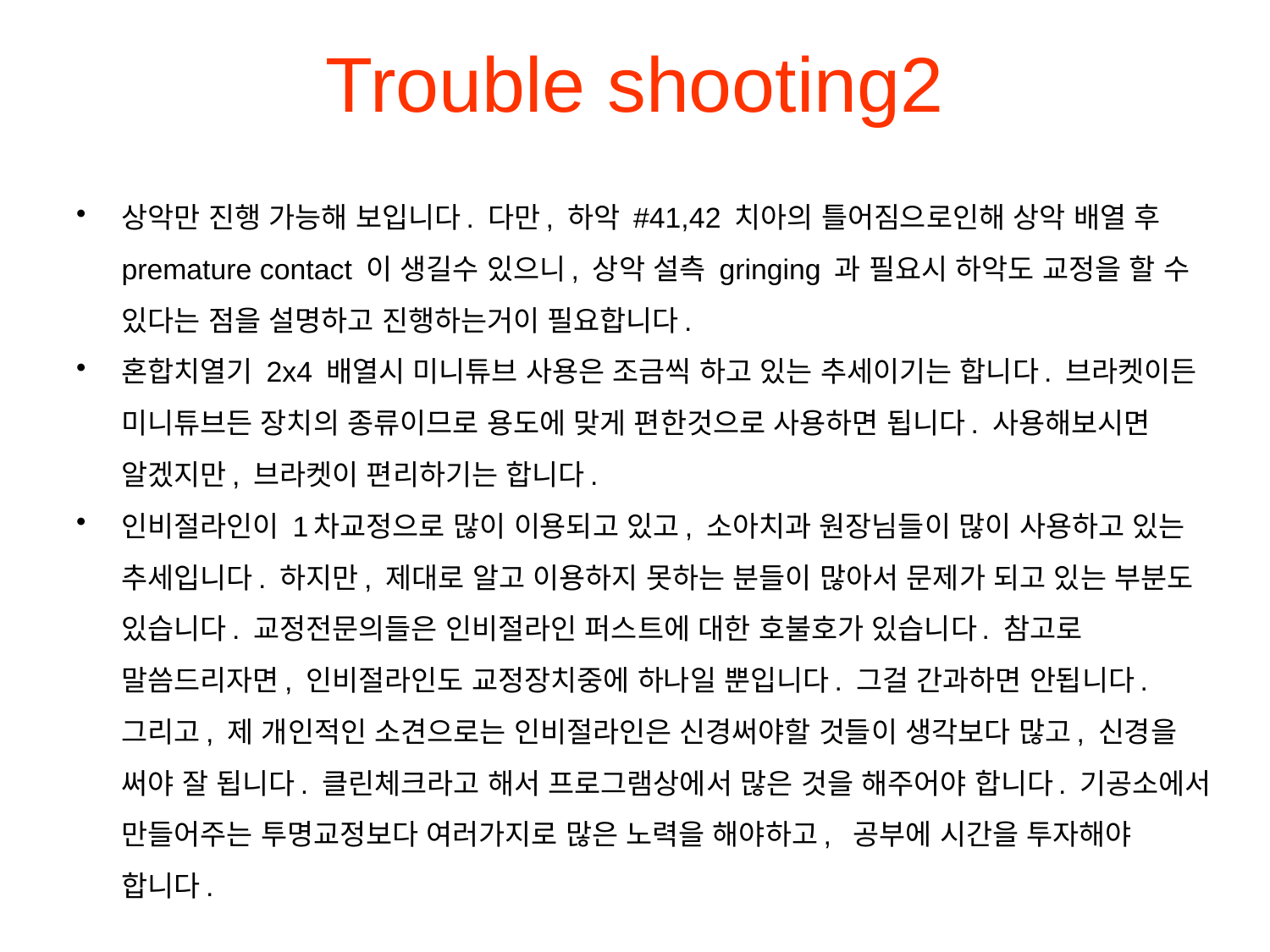

# Trouble shooting2
상악만 진행 가능해 보입니다. 다만, 하악 #41,42 치아의 틀어짐으로인해 상악 배열 후 premature contact 이 생길수 있으니, 상악 설측 gringing 과 필요시 하악도 교정을 할 수 있다는 점을 설명하고 진행하는거이 필요합니다.
혼합치열기 2x4 배열시 미니튜브 사용은 조금씩 하고 있는 추세이기는 합니다. 브라켓이든 미니튜브든 장치의 종류이므로 용도에 맞게 편한것으로 사용하면 됩니다. 사용해보시면 알겠지만, 브라켓이 편리하기는 합니다.
인비절라인이 1차교정으로 많이 이용되고 있고, 소아치과 원장님들이 많이 사용하고 있는 추세입니다. 하지만, 제대로 알고 이용하지 못하는 분들이 많아서 문제가 되고 있는 부분도 있습니다. 교정전문의들은 인비절라인 퍼스트에 대한 호불호가 있습니다. 참고로 말씀드리자면, 인비절라인도 교정장치중에 하나일 뿐입니다. 그걸 간과하면 안됩니다. 그리고, 제 개인적인 소견으로는 인비절라인은 신경써야할 것들이 생각보다 많고, 신경을 써야 잘 됩니다. 클린체크라고 해서 프로그램상에서 많은 것을 해주어야 합니다. 기공소에서 만들어주는 투명교정보다 여러가지로 많은 노력을 해야하고,  공부에 시간을 투자해야 합니다.